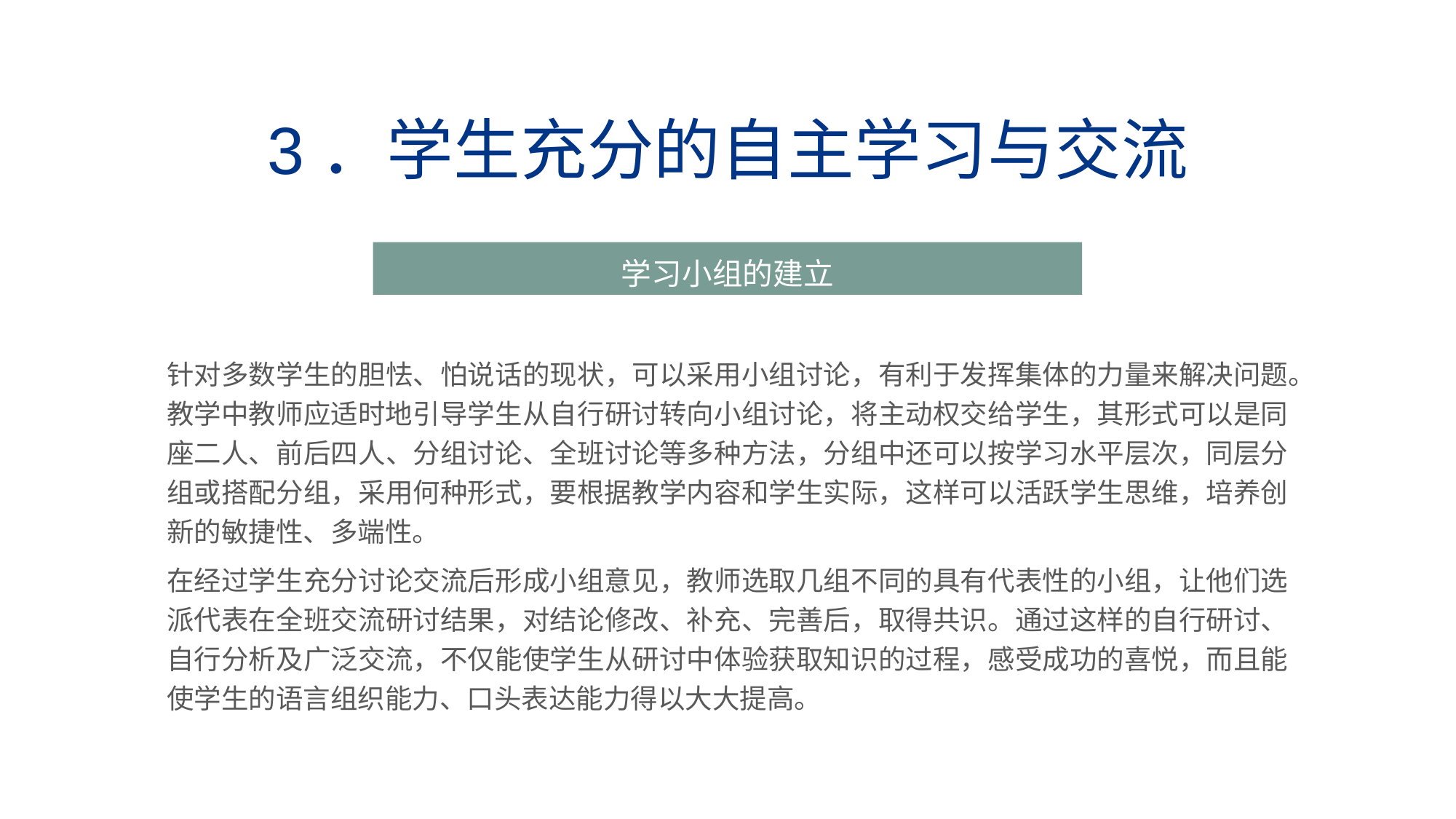

3．学生充分的自主学习与交流

学习小组的建立
针对多数学生的胆怯、怕说话的现状，可以采用小组讨论，有利于发挥集体的力量来解决问题。教学中教师应适时地引导学生从自行研讨转向小组讨论，将主动权交给学生，其形式可以是同座二人、前后四人、分组讨论、全班讨论等多种方法，分组中还可以按学习水平层次，同层分组或搭配分组，采用何种形式，要根据教学内容和学生实际，这样可以活跃学生思维，培养创新的敏捷性、多端性。
在经过学生充分讨论交流后形成小组意见，教师选取几组不同的具有代表性的小组，让他们选派代表在全班交流研讨结果，对结论修改、补充、完善后，取得共识。通过这样的自行研讨、自行分析及广泛交流，不仅能使学生从研讨中体验获取知识的过程，感受成功的喜悦，而且能使学生的语言组织能力、口头表达能力得以大大提高。